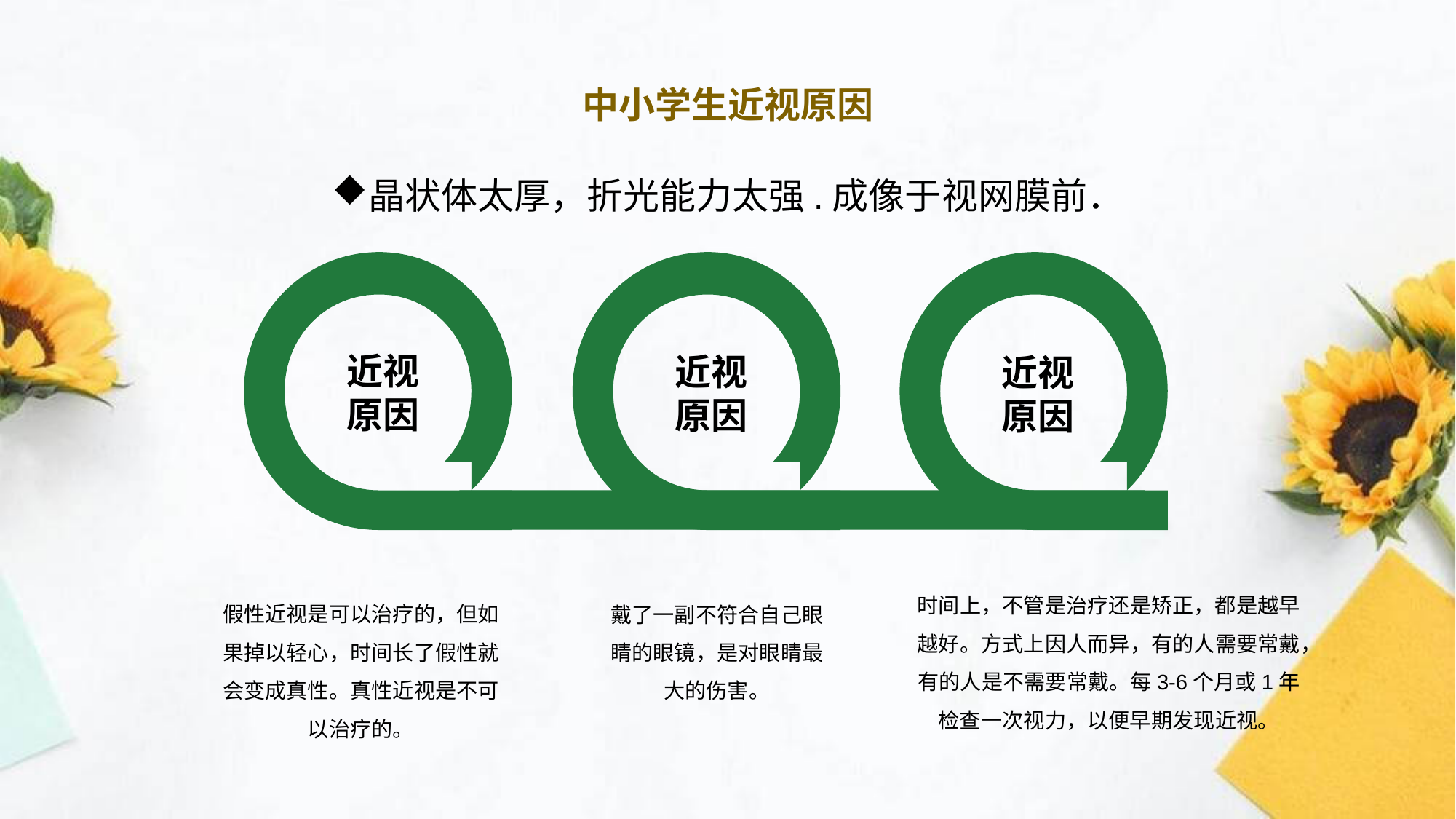

中小学生近视原因
晶状体太厚，折光能力太强.成像于视网膜前．

近视
原因
近视
原因
近视
原因

时间上，不管是治疗还是矫正，都是越早越好。方式上因人而异，有的人需要常戴，有的人是不需要常戴。每3-6个月或1年检查一次视力，以便早期发现近视。
假性近视是可以治疗的，但如果掉以轻心，时间长了假性就会变成真性。真性近视是不可以治疗的。
戴了一副不符合自己眼睛的眼镜，是对眼睛最大的伤害。